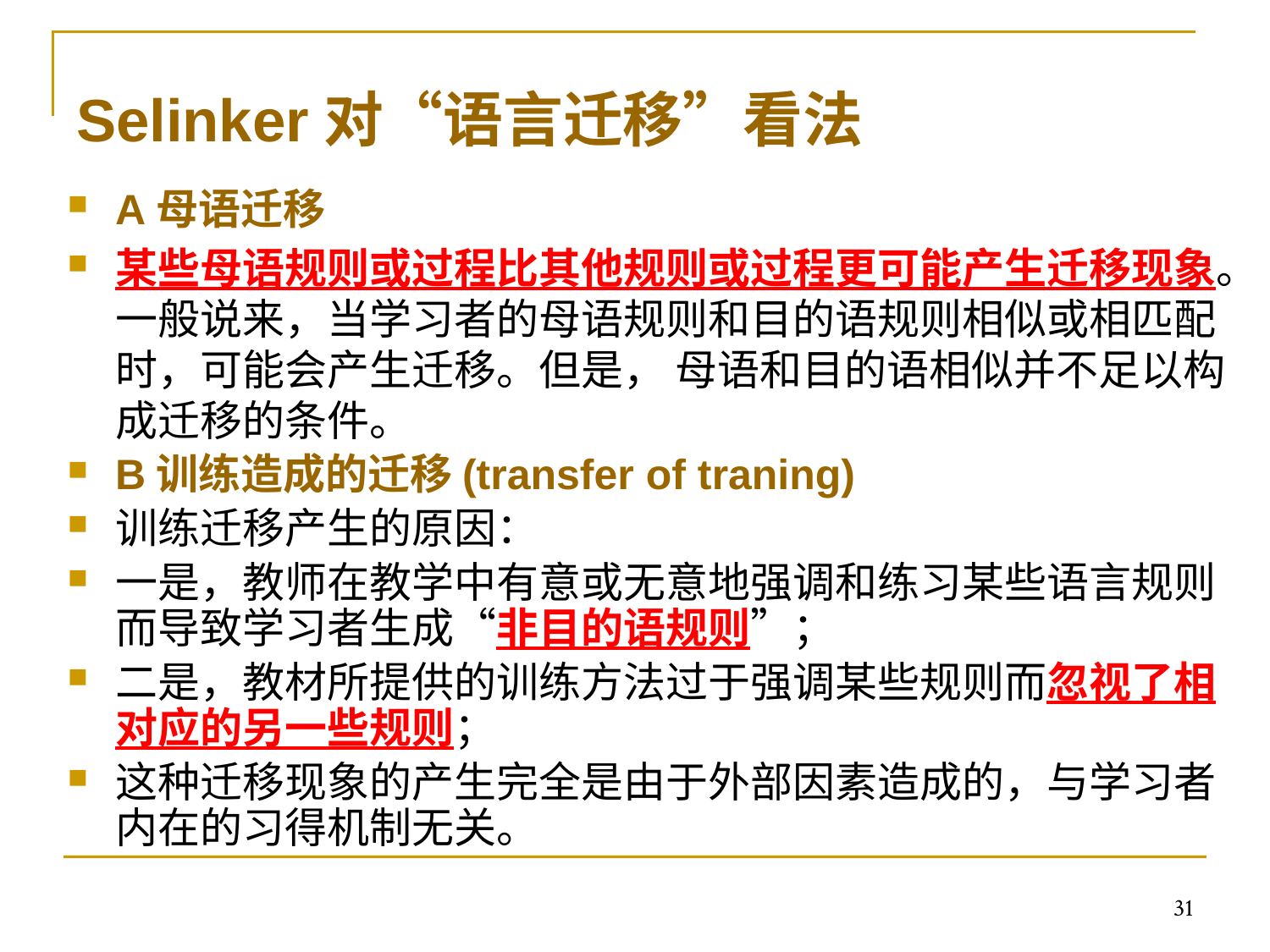

# Selinker对“语言迁移”看法
A母语迁移
某些母语规则或过程比其他规则或过程更可能产生迁移现象。一般说来，当学习者的母语规则和目的语规则相似或相匹配时，可能会产生迁移。但是， 母语和目的语相似并不足以构成迁移的条件。
B训练造成的迁移(transfer of traning)
训练迁移产生的原因：
一是，教师在教学中有意或无意地强调和练习某些语言规则而导致学习者生成“非目的语规则”；
二是，教材所提供的训练方法过于强调某些规则而忽视了相对应的另一些规则；
这种迁移现象的产生完全是由于外部因素造成的，与学习者内在的习得机制无关。

31